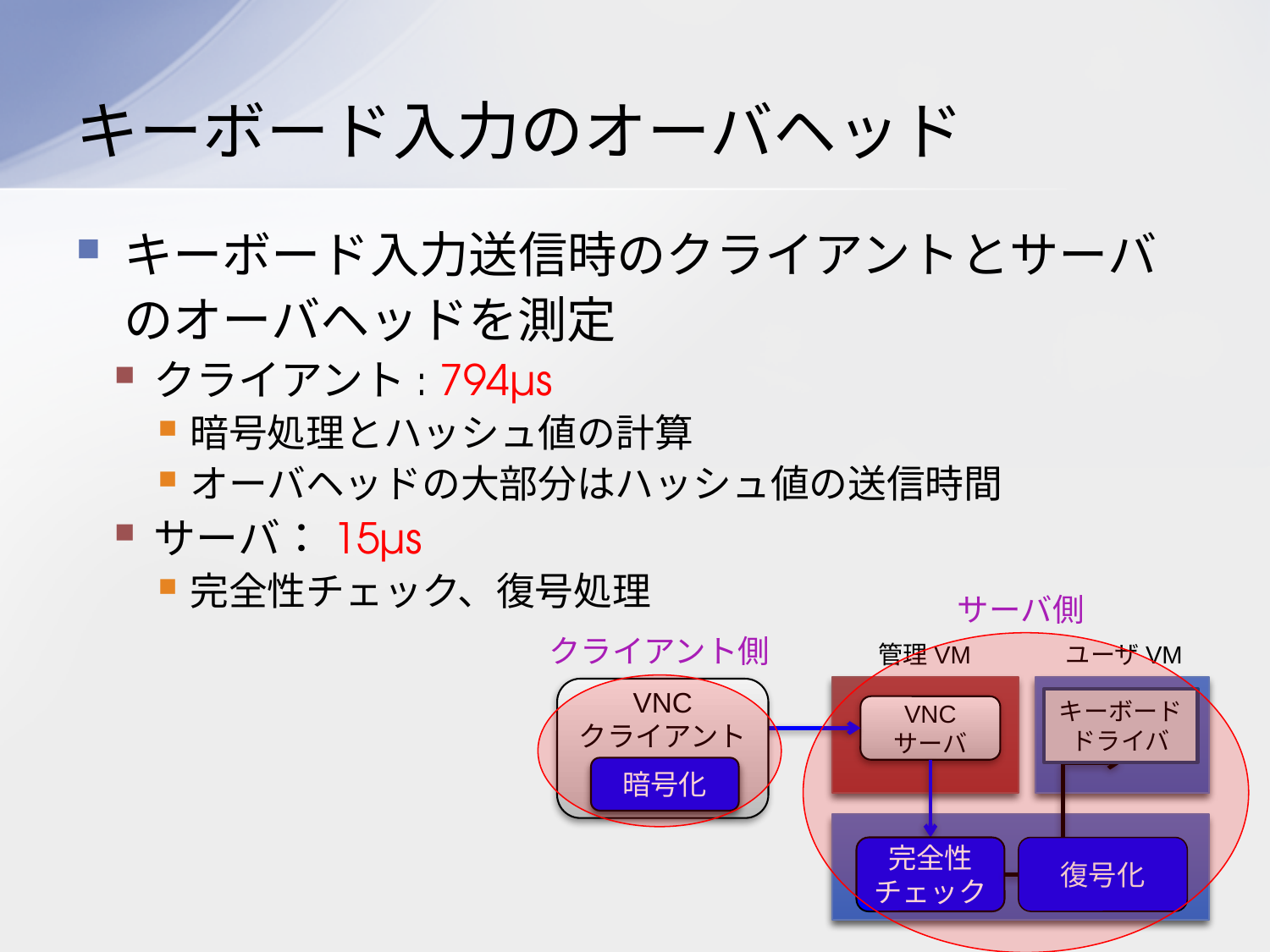

# キーボード入力のオーバヘッド
キーボード入力送信時のクライアントとサーバのオーバヘッドを測定
クライアント: 794μs
暗号処理とハッシュ値の計算
オーバヘッドの大部分はハッシュ値の送信時間
サーバ：15μs
完全性チェック、復号処理
サーバ側
クライアント側

管理VM

VNC
サーバ
ユーザVM

VNC
クライアント
暗号化

完全性チェック
復号化
キーボード
ドライバ